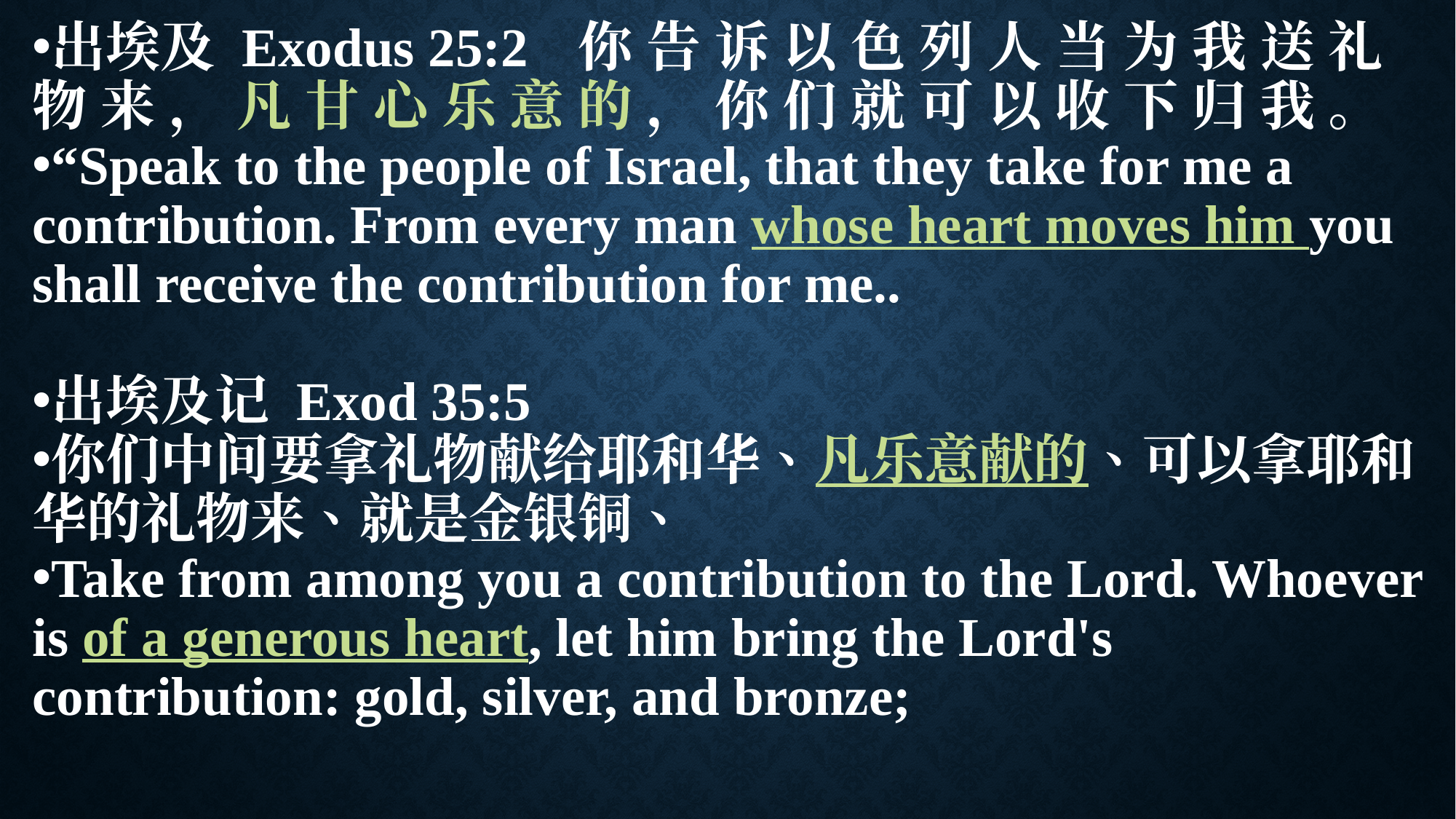

出埃及 Exodus 25:2	你 告 诉 以 色 列 人 当 为 我 送 礼 物 来 ， 凡 甘 心 乐 意 的 ， 你 们 就 可 以 收 下 归 我 。
“Speak to the people of Israel, that they take for me a contribution. From every man whose heart moves him you shall receive the contribution for me..

出埃及记 Exod 35:5
你们中间要拿礼物献给耶和华、凡乐意献的、可以拿耶和华的礼物来、就是金银铜、
Take from among you a contribution to the Lord. Whoever is of a generous heart, let him bring the Lord's contribution: gold, silver, and bronze;